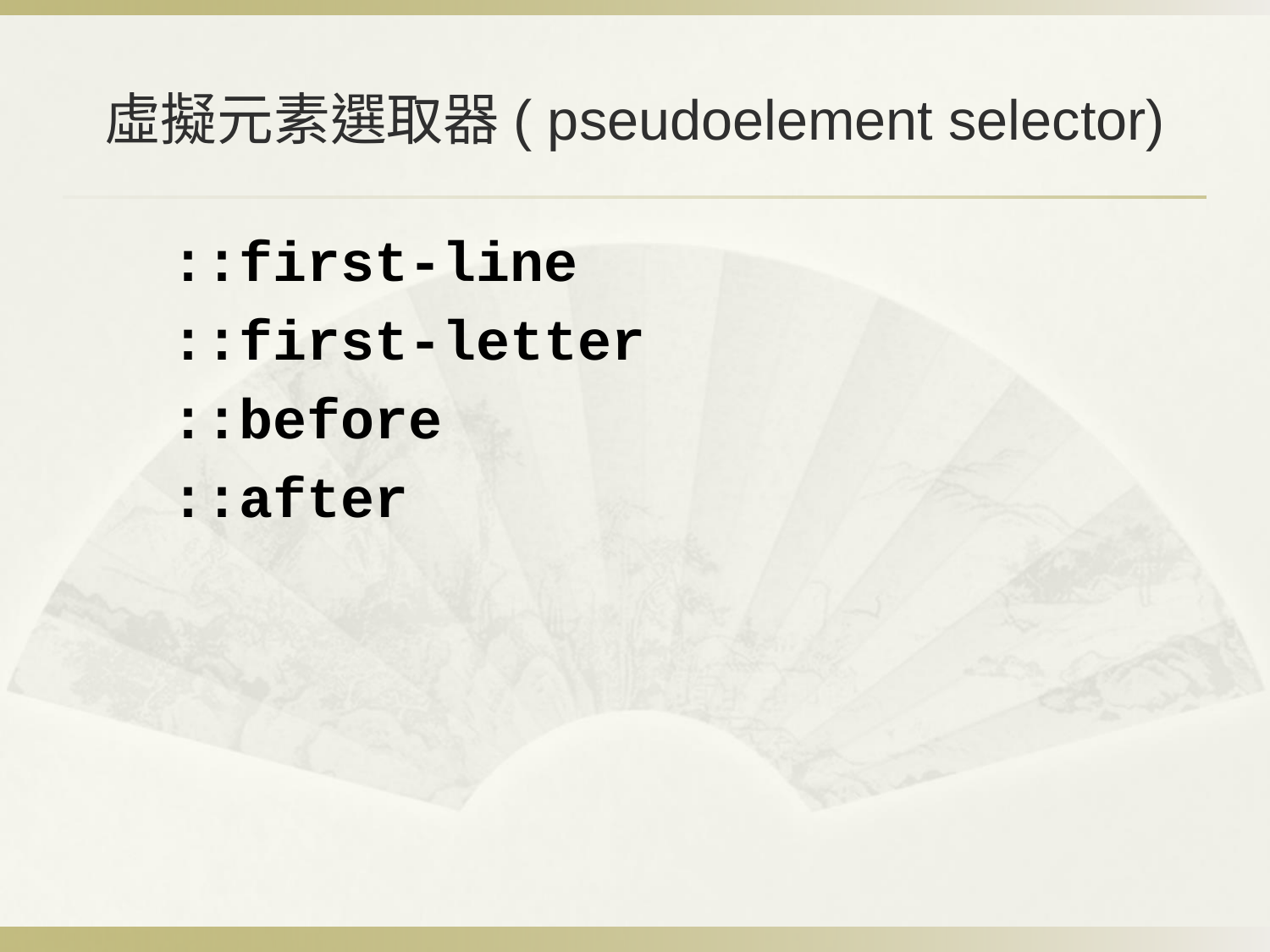

# 虛擬元素選取器( pseudoelement selector)
::first-line
::first-letter
::before
::after